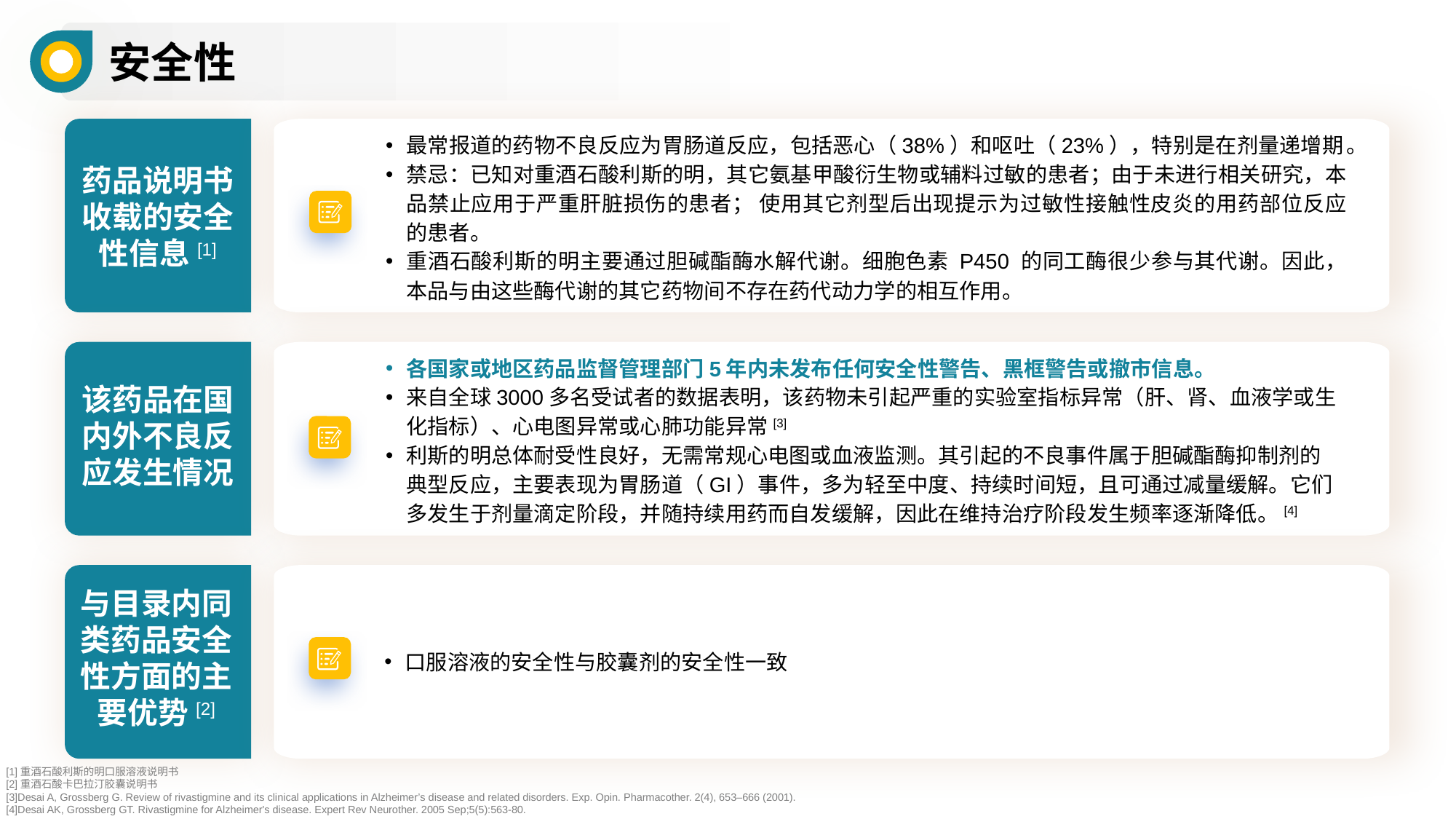

安全性

最常报道的药物不良反应为胃肠道反应，包括恶心（38%）和呕吐（23%），特别是在剂量递增期 。
禁忌：已知对重酒石酸利斯的明，其它氨基甲酸衍生物或辅料过敏的患者；由于未进行相关研究，本品禁止应用于严重肝脏损伤的患者； 使用其它剂型后出现提示为过敏性接触性皮炎的用药部位反应的患者。
重酒石酸利斯的明主要通过胆碱酯酶水解代谢。细胞色素 P450 的同工酶很少参与其代谢。因此，本品与由这些酶代谢的其它药物间不存在药代动力学的相互作用。
药品说明书收载的安全性信息[1]

各国家或地区药品监督管理部门5年内未发布任何安全性警告、黑框警告或撤市信息。
来自全球3000多名受试者的数据表明，该药物未引起严重的实验室指标异常（肝、肾、血液学或生化指标）、心电图异常或心肺功能异常[3]
利斯的明总体耐受性良好，无需常规心电图或血液监测。其引起的不良事件属于胆碱酯酶抑制剂的典型反应，主要表现为胃肠道（GI）事件，多为轻至中度、持续时间短，且可通过减量缓解。它们多发生于剂量滴定阶段，并随持续用药而自发缓解，因此在维持治疗阶段发生频率逐渐降低。[4]
该药品在国内外不良反应发生情况

与目录内同类药品安全性方面的主要优势[2]
口服溶液的安全性与胶囊剂的安全性一致

[1]重酒石酸利斯的明口服溶液说明书
[2]重酒石酸卡巴拉汀胶囊说明书
[3]Desai A, Grossberg G. Review of rivastigmine and its clinical applications in Alzheimer’s disease and related disorders. Exp. Opin. Pharmacother. 2(4), 653–666 (2001).
[4]Desai AK, Grossberg GT. Rivastigmine for Alzheimer's disease. Expert Rev Neurother. 2005 Sep;5(5):563-80.